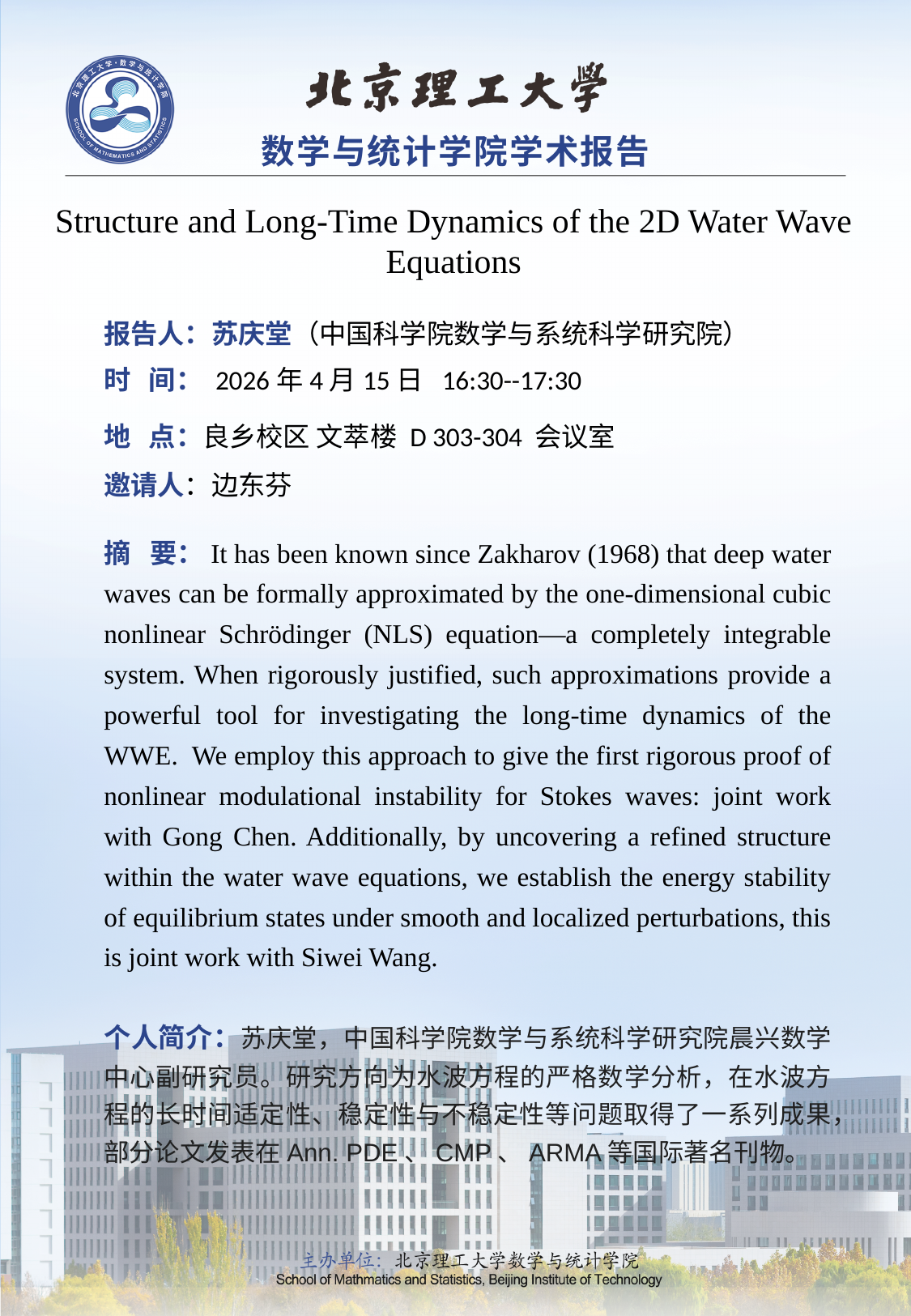

数学与统计学院学术报告
Structure and Long-Time Dynamics of the 2D Water Wave Equations
报告人：苏庆堂（中国科学院数学与系统科学研究院）
时   间： 2026年4月15日  16:30--17:30
摘   要：It has been known since Zakharov (1968) that deep water waves can be formally approximated by the one-dimensional cubic nonlinear Schrödinger (NLS) equation—a completely integrable system. When rigorously justified, such approximations provide a powerful tool for investigating the long-time dynamics of the WWE.  We employ this approach to give the first rigorous proof of nonlinear modulational instability for Stokes waves: joint work with Gong Chen. Additionally, by uncovering a refined structure within the water wave equations, we establish the energy stability of equilibrium states under smooth and localized perturbations, this is joint work with Siwei Wang.

个人简介：苏庆堂，中国科学院数学与系统科学研究院晨兴数学中心副研究员。研究方向为水波方程的严格数学分析，在水波方程的长时间适定性、稳定性与不稳定性等问题取得了一系列成果，部分论文发表在Ann. PDE、CMP、ARMA等国际著名刊物。
地   点：良乡校区 文萃楼 D 303-304 会议室
邀请人：边东芬